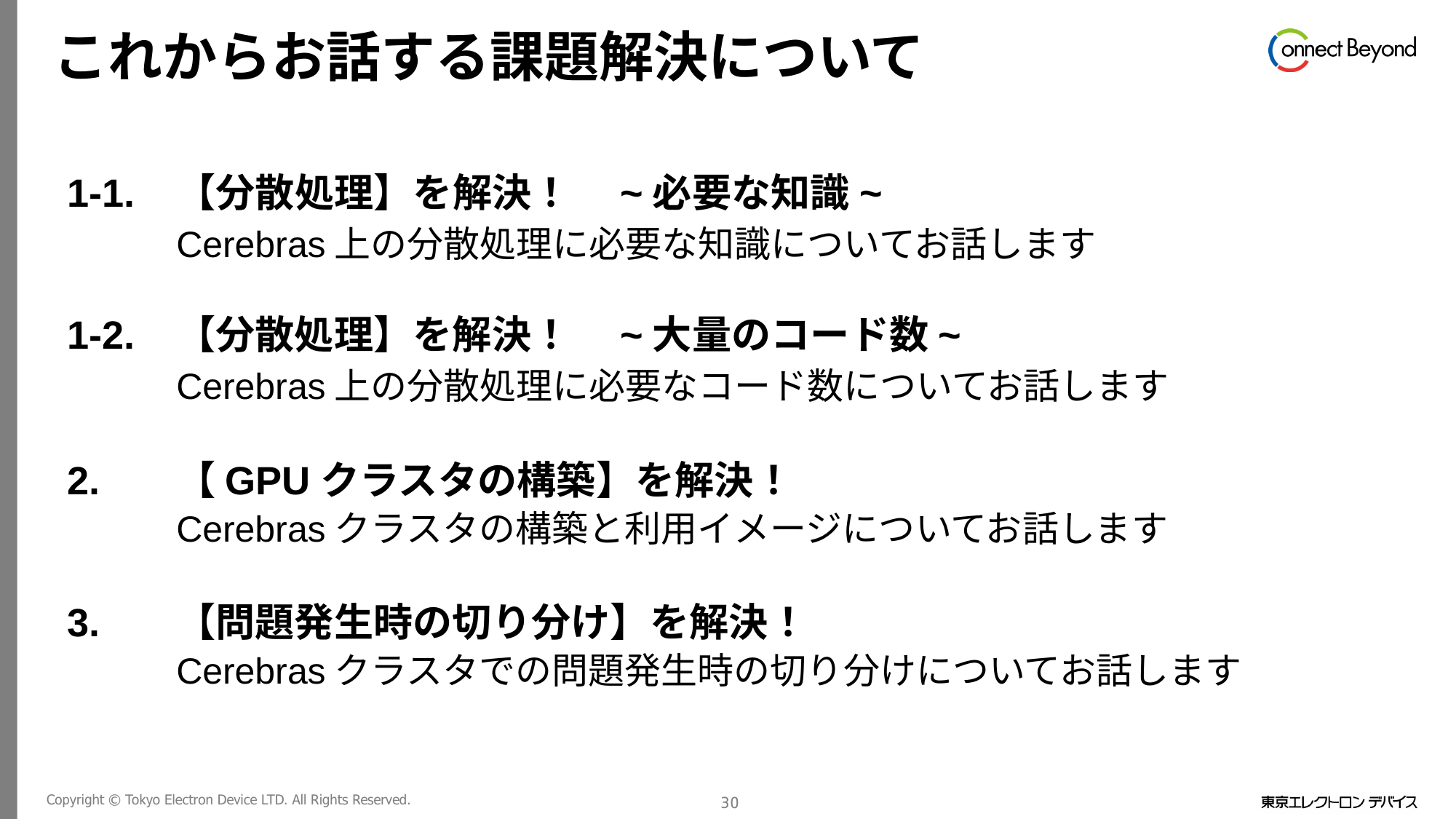

# これからお話する課題解決について
1-1.	【分散処理】を解決！　~必要な知識~
	Cerebras上の分散処理に必要な知識についてお話します

1-2.	【分散処理】を解決！　~大量のコード数~
	Cerebras上の分散処理に必要なコード数についてお話します

2.	【GPUクラスタの構築】を解決！
	Cerebrasクラスタの構築と利用イメージについてお話します

3.	【問題発生時の切り分け】を解決！
	Cerebrasクラスタでの問題発生時の切り分けについてお話します